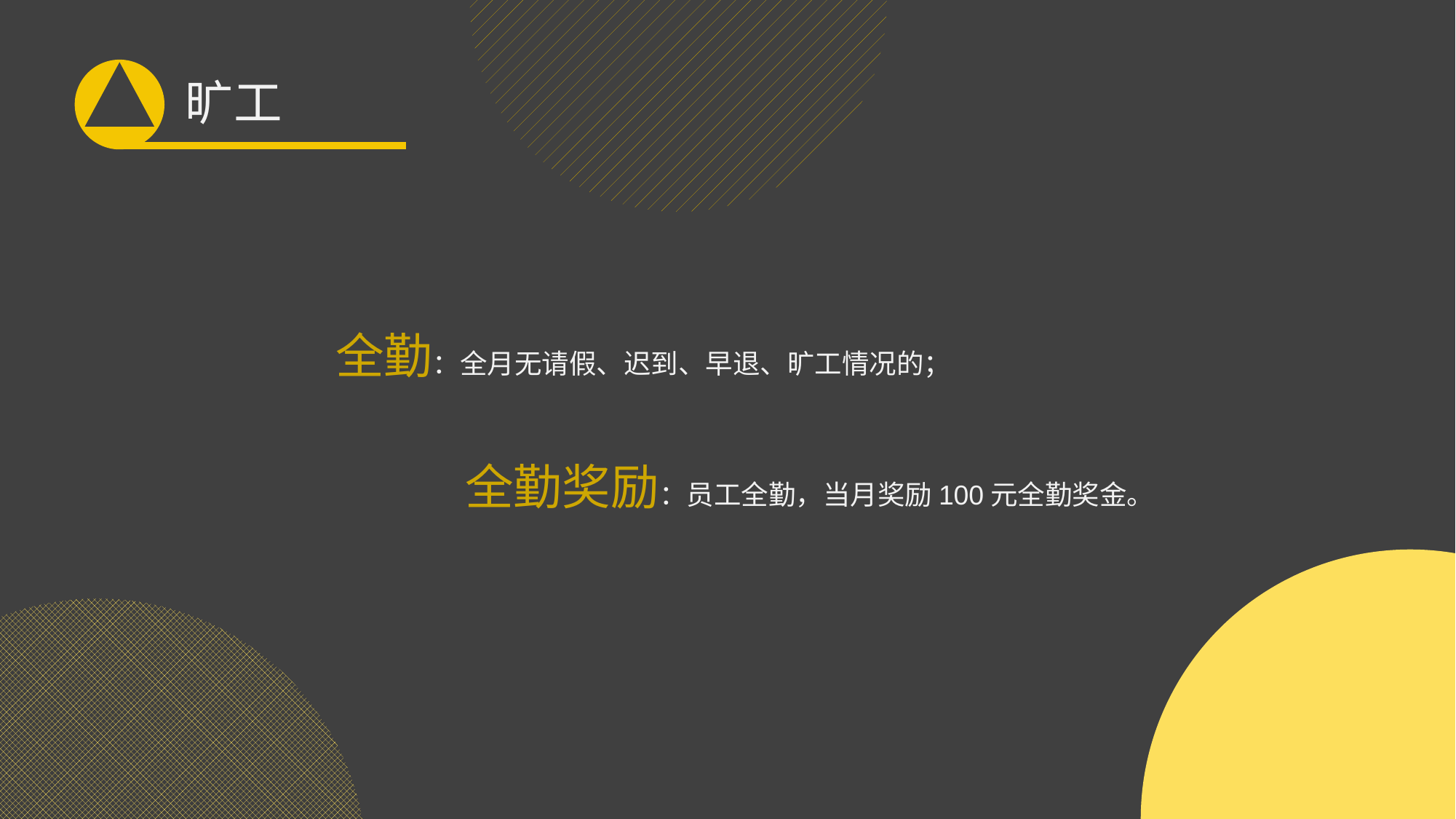

旷工
全勤：全月无请假、迟到、早退、旷工情况的；

全勤奖励：员工全勤，当月奖励100元全勤奖金。